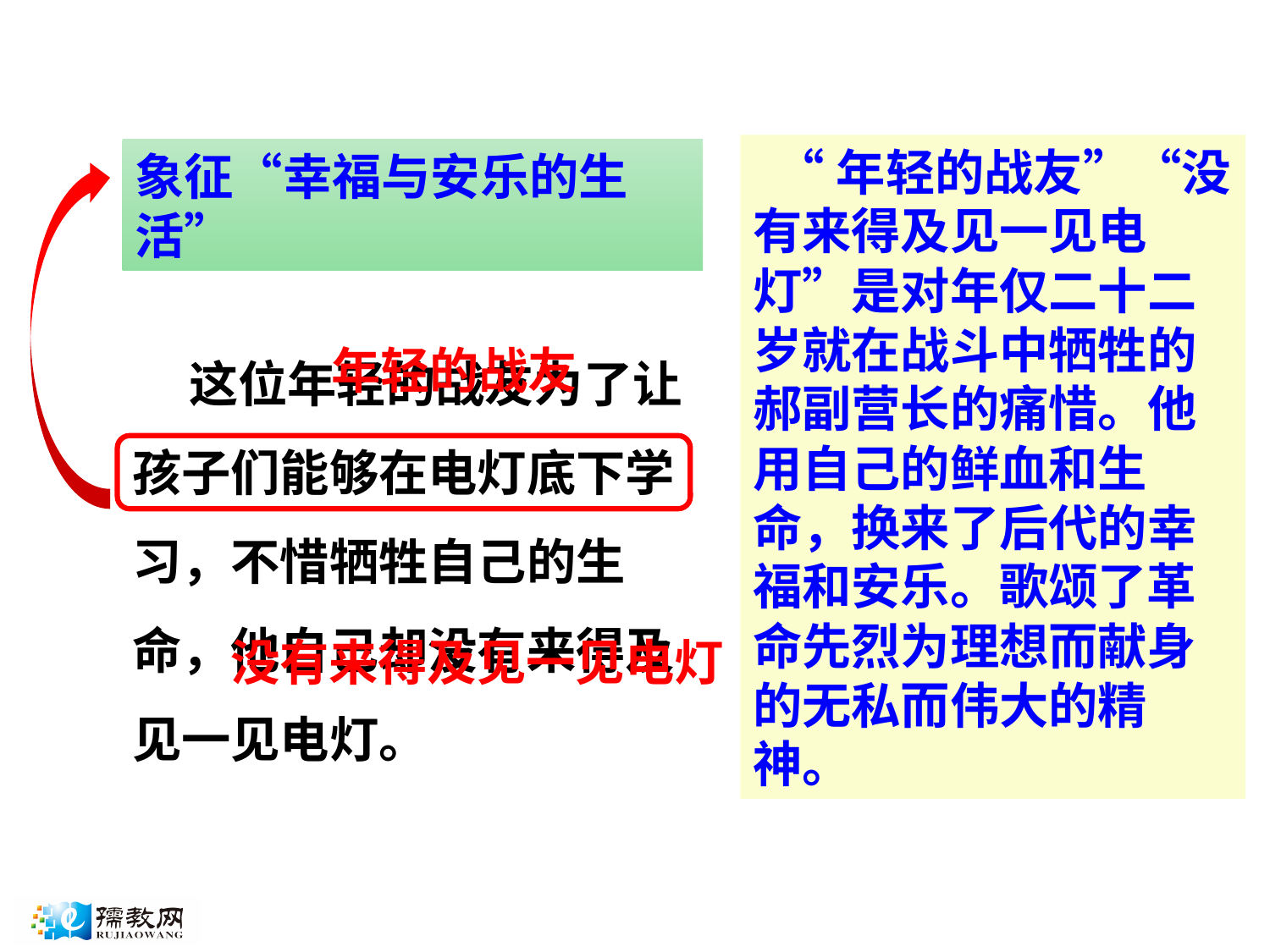

“年轻的战友”“没有来得及见一见电灯”是对年仅二十二岁就在战斗中牺牲的郝副营长的痛惜。他用自己的鲜血和生命，换来了后代的幸福和安乐。歌颂了革命先烈为理想而献身的无私而伟大的精神。
象征“幸福与安乐的生活”

    这位年轻的战友为了让孩子们能够在电灯底下学习，不惜牺牲自己的生命，他自己却没有来得及见一见电灯。
年轻的战友

没有来得及见一见电灯